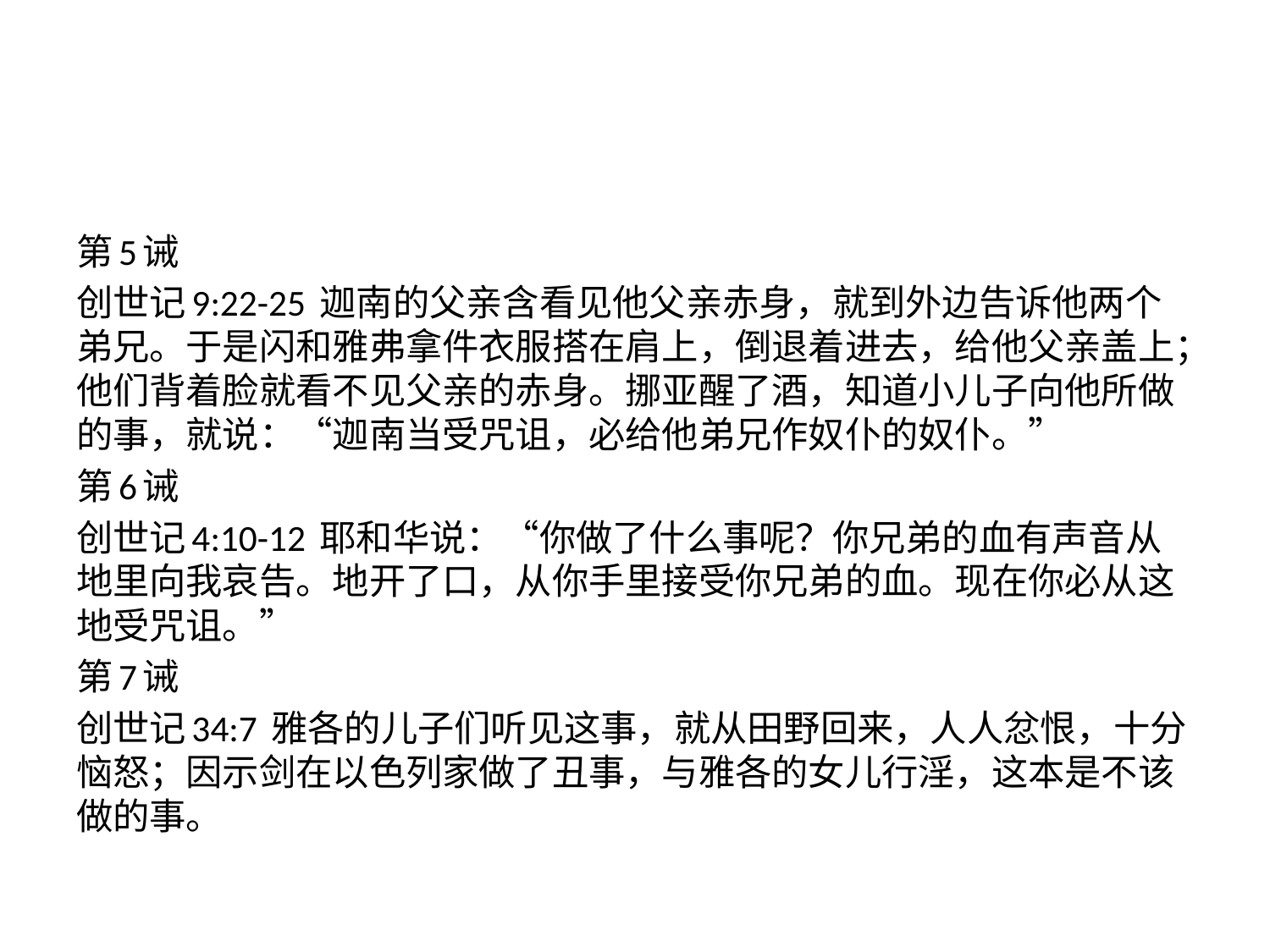

#
第5诫
创世记9:22-25 迦南的父亲含看见他父亲赤身，就到外边告诉他两个弟兄。于是闪和雅弗拿件衣服搭在肩上，倒退着进去，给他父亲盖上；他们背着脸就看不见父亲的赤身。挪亚醒了酒，知道小儿子向他所做的事，就说：“迦南当受咒诅，必给他弟兄作奴仆的奴仆。”
第6诫
创世记4:10-12 耶和华说：“你做了什么事呢？你兄弟的血有声音从地里向我哀告。地开了口，从你手里接受你兄弟的血。现在你必从这地受咒诅。”
第7诫
创世记34:7 雅各的儿子们听见这事，就从田野回来，人人忿恨，十分恼怒；因示剑在以色列家做了丑事，与雅各的女儿行淫，这本是不该做的事。